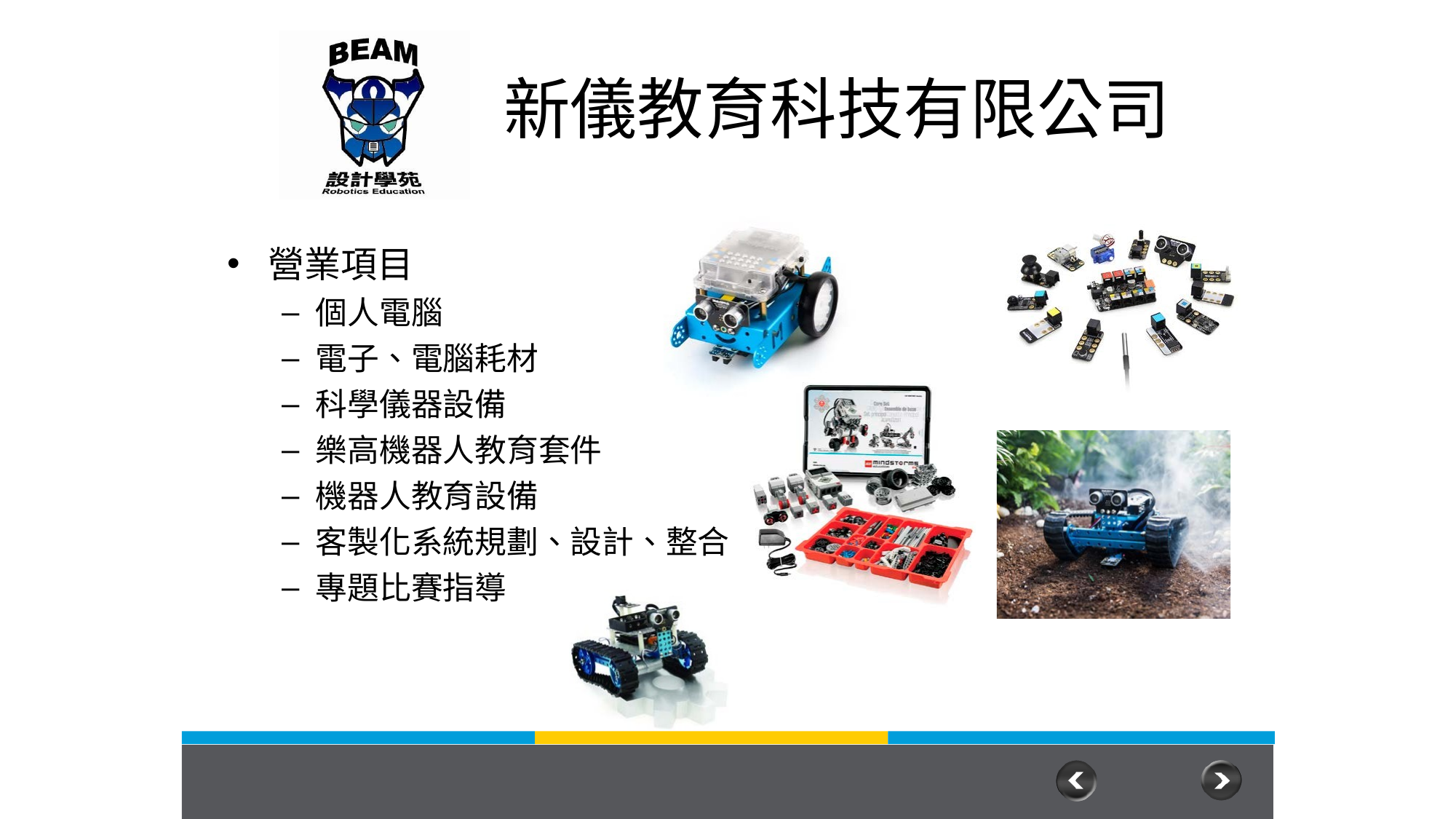

# 新儀教育科技有限公司

營業項目
個人電腦
電子、電腦耗材
科學儀器設備
樂高機器人教育套件
機器人教育設備
客製化系統規劃、設計、整合
專題比賽指導

35